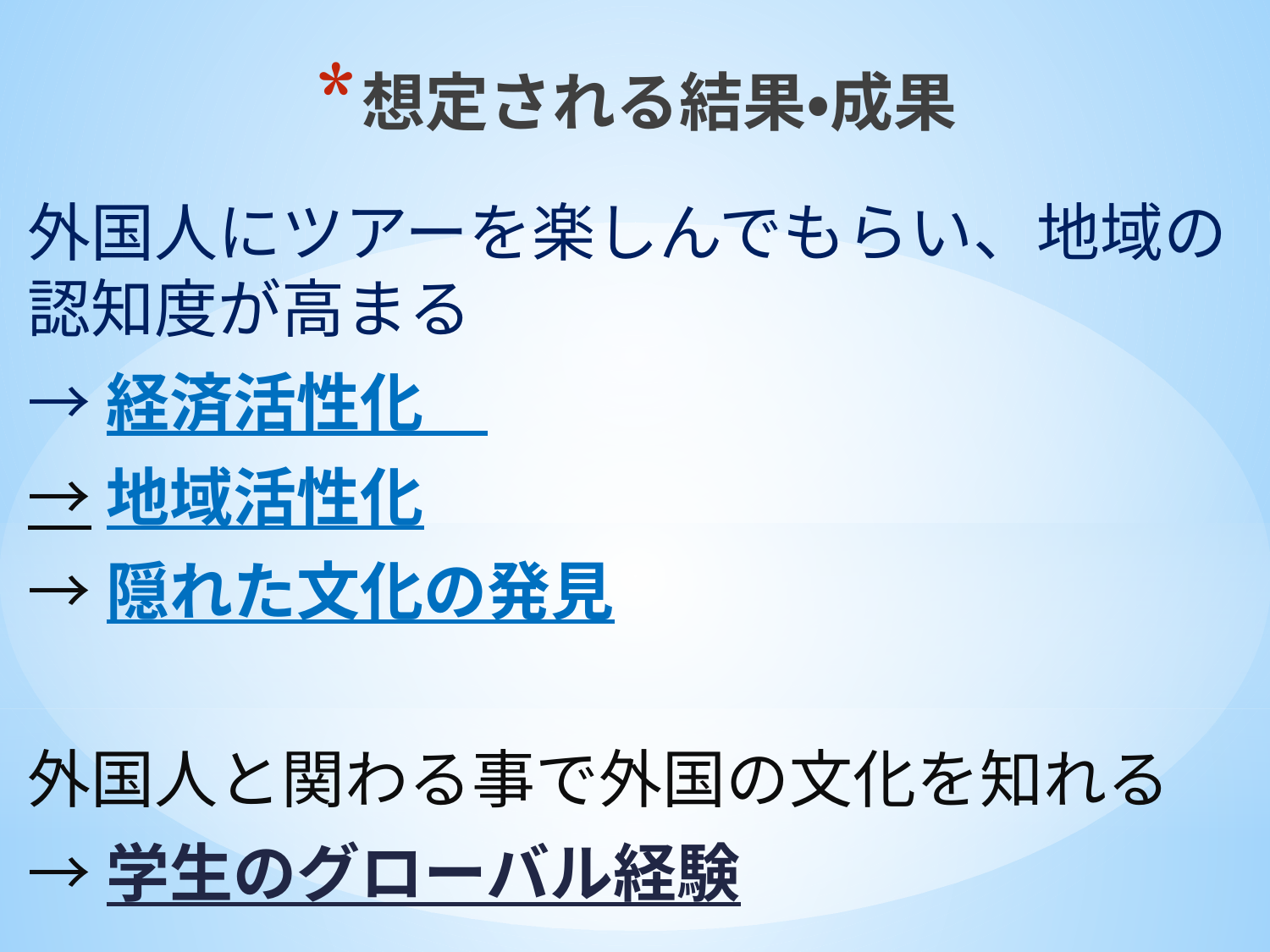

# 想定される結果・成果
外国人にツアーを楽しんでもらい、地域の認知度が高まる
→経済活性化
→地域活性化
→隠れた文化の発見

外国人と関わる事で外国の文化を知れる
→学生のグローバル経験